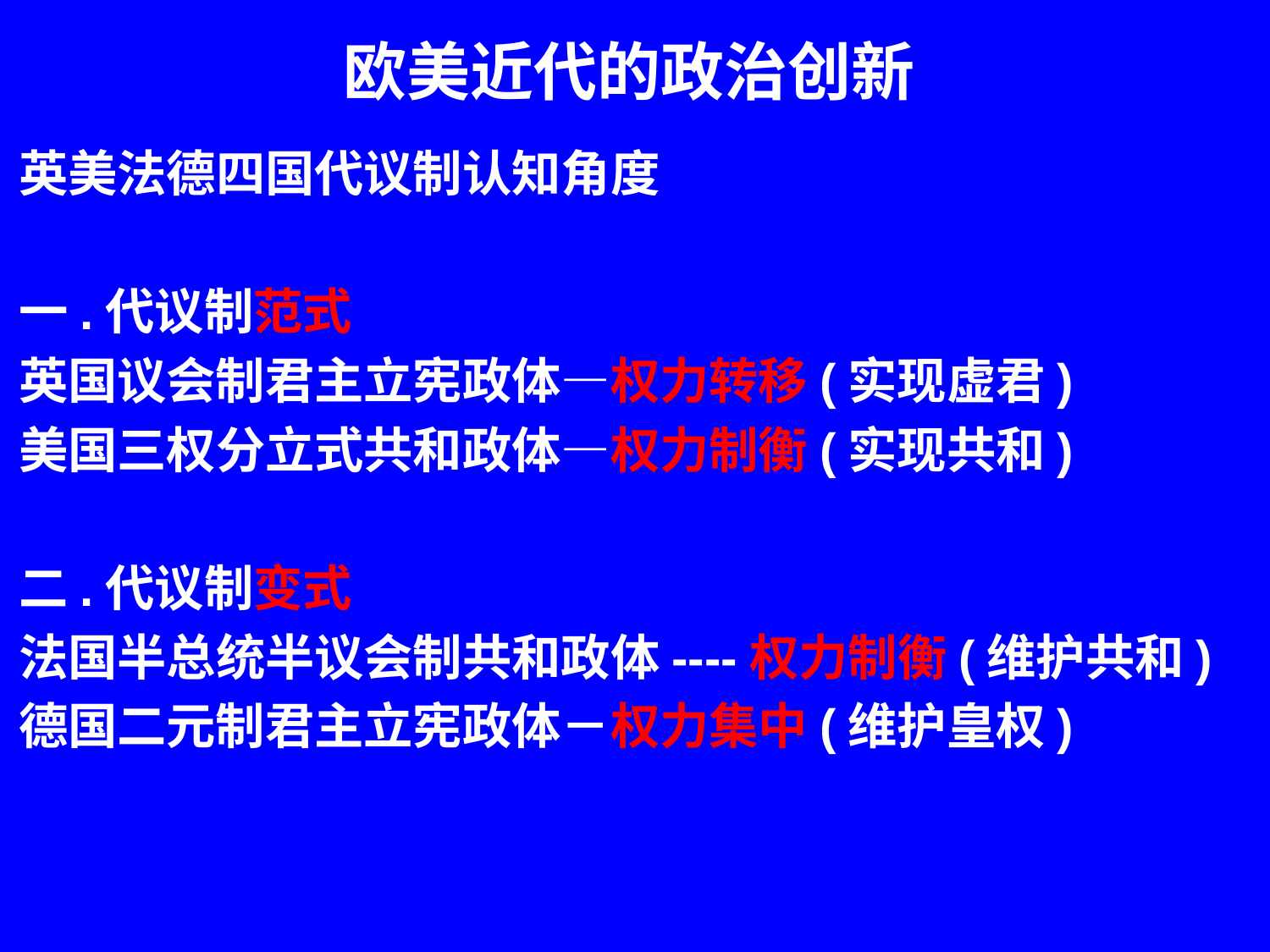

# 欧美近代的政治创新
英美法德四国代议制认知角度

一.代议制范式
英国议会制君主立宪政体—权力转移(实现虚君)
美国三权分立式共和政体—权力制衡(实现共和)

二.代议制变式
法国半总统半议会制共和政体----权力制衡(维护共和)
德国二元制君主立宪政体－权力集中(维护皇权)